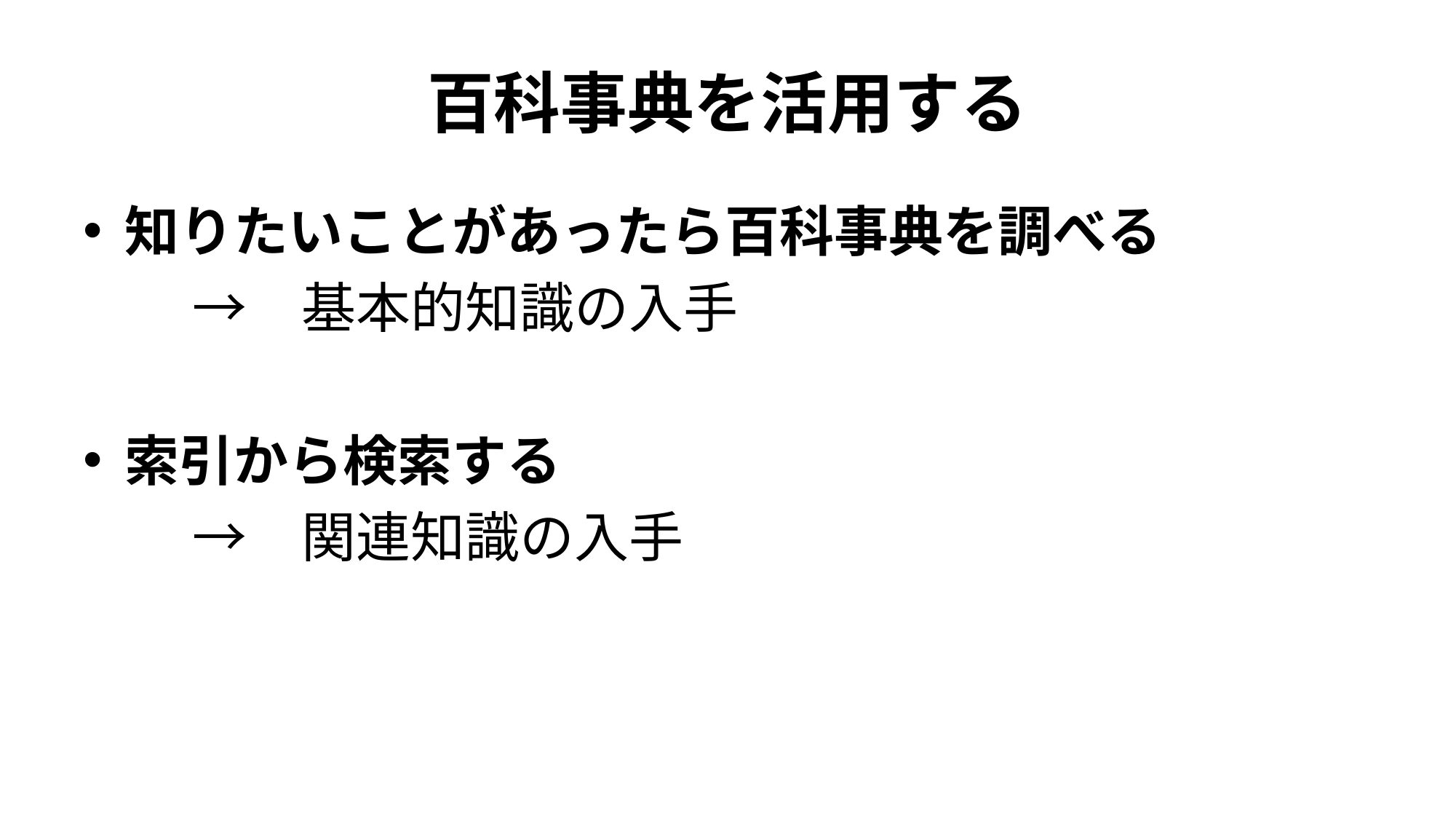

# 百科事典を活用する
知りたいことがあったら百科事典を調べる
　　→　基本的知識の入手

索引から検索する
　　→　関連知識の入手